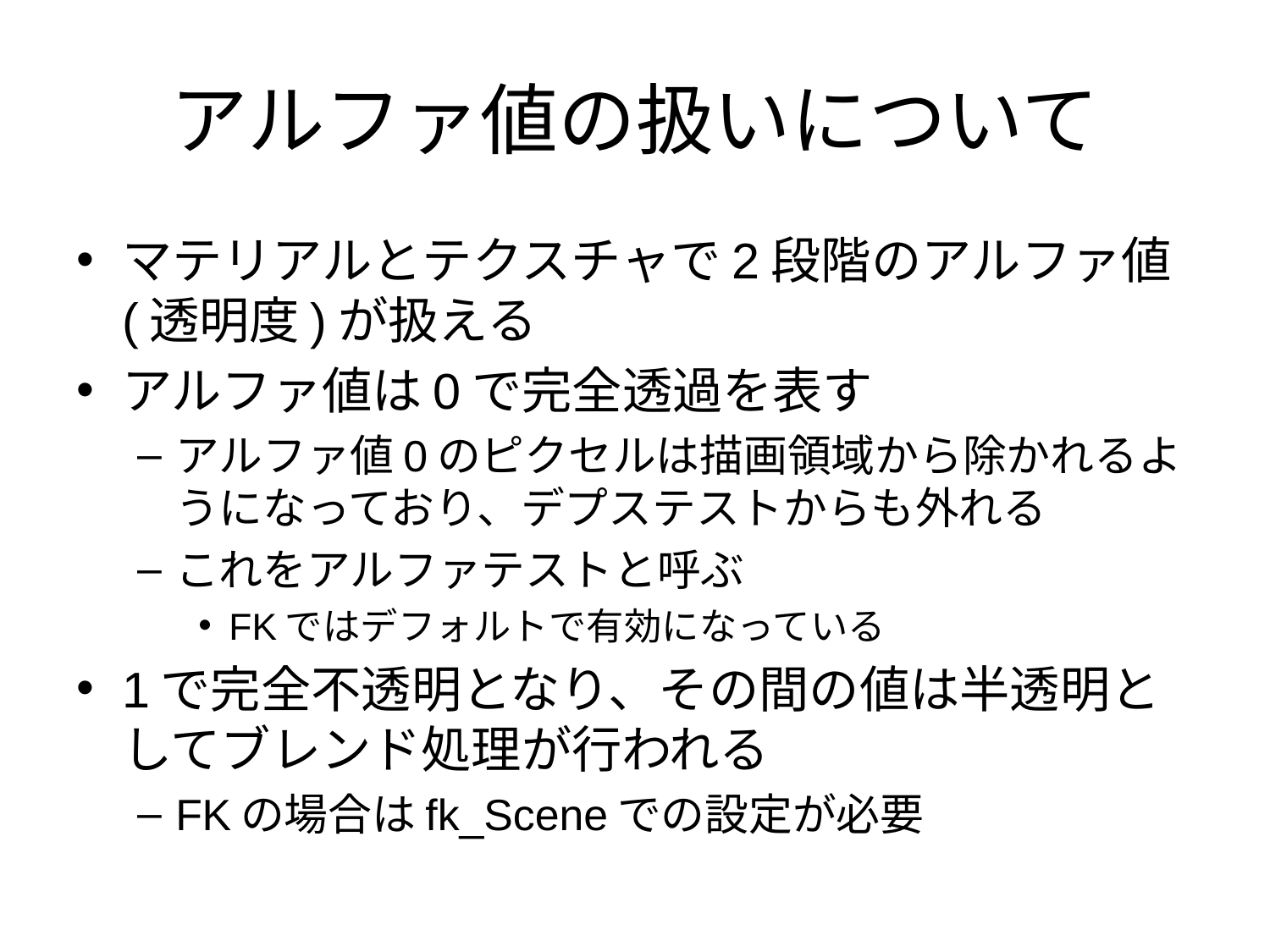

# アルファ値の扱いについて
マテリアルとテクスチャで2段階のアルファ値(透明度)が扱える
アルファ値は0で完全透過を表す
アルファ値0のピクセルは描画領域から除かれるようになっており、デプステストからも外れる
これをアルファテストと呼ぶ
FKではデフォルトで有効になっている
1で完全不透明となり、その間の値は半透明としてブレンド処理が行われる
FKの場合はfk_Sceneでの設定が必要